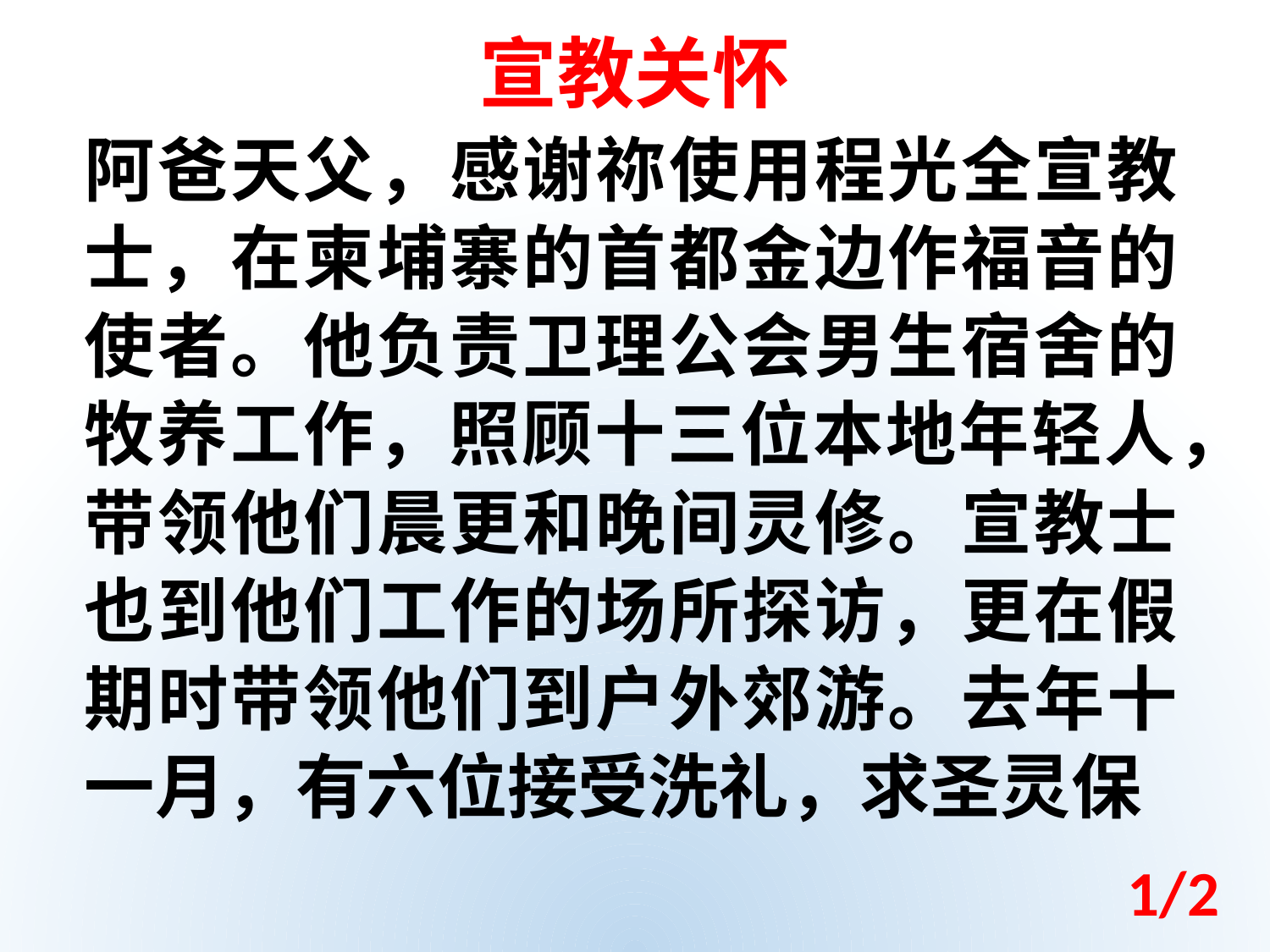

宣教关怀
阿爸天父，感谢祢使用程光全宣教士，在柬埔寨的首都金边作福音的使者。他负责卫理公会男生宿舍的牧养工作，照顾十三位本地年轻人，带领他们晨更和晚间灵修。宣教士也到他们工作的场所探访，更在假期时带领他们到户外郊游。去年十一月，有六位接受洗礼，求圣灵保
1/2